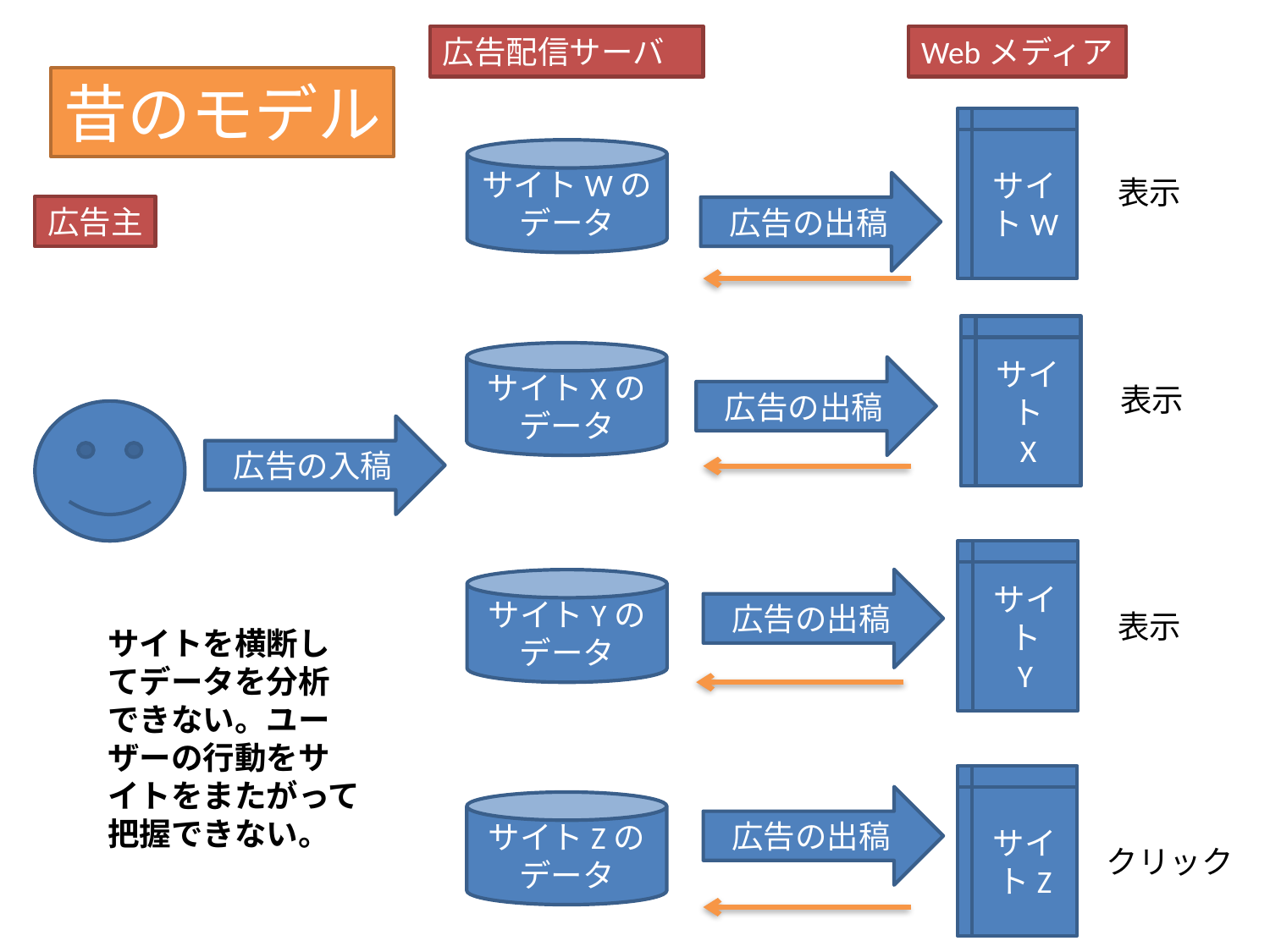

広告配信サーバ
Webメディア
昔のモデル
サイトW
サイトWの
データ
表示
広告の出稿
広告主
サイト
X
サイトXの
データ
広告の出稿
表示

広告の入稿
サイト
Y
広告の出稿
サイトYの
データ
表示
サイトを横断してデータを分析できない。ユーザーの行動をサイトをまたがって把握できない。
サイトZ
広告の出稿
サイトZの
データ
クリック